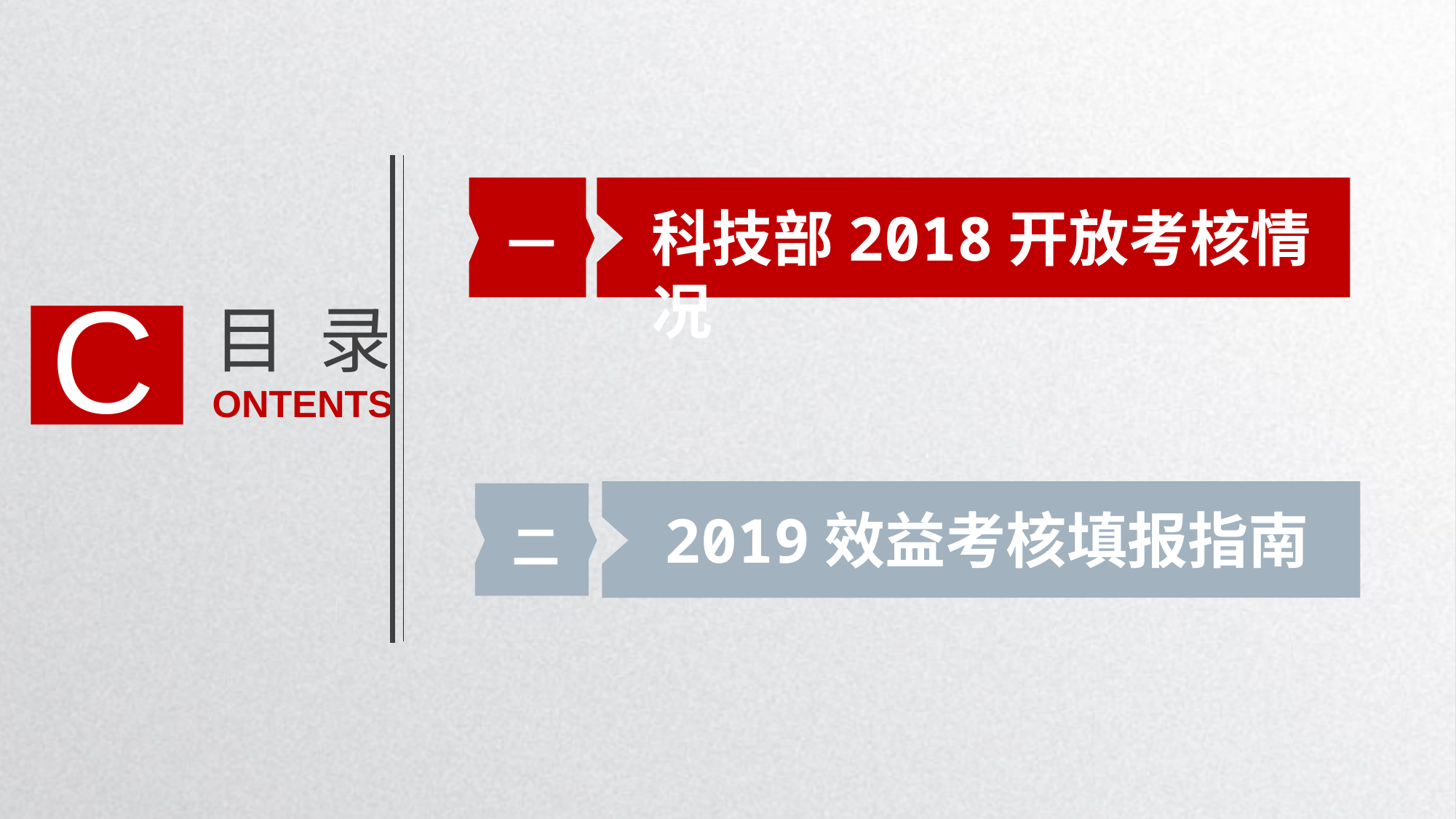

一

科技部2018开放考核情况
C
目  录

ONTENTS

2019效益考核填报指南
二